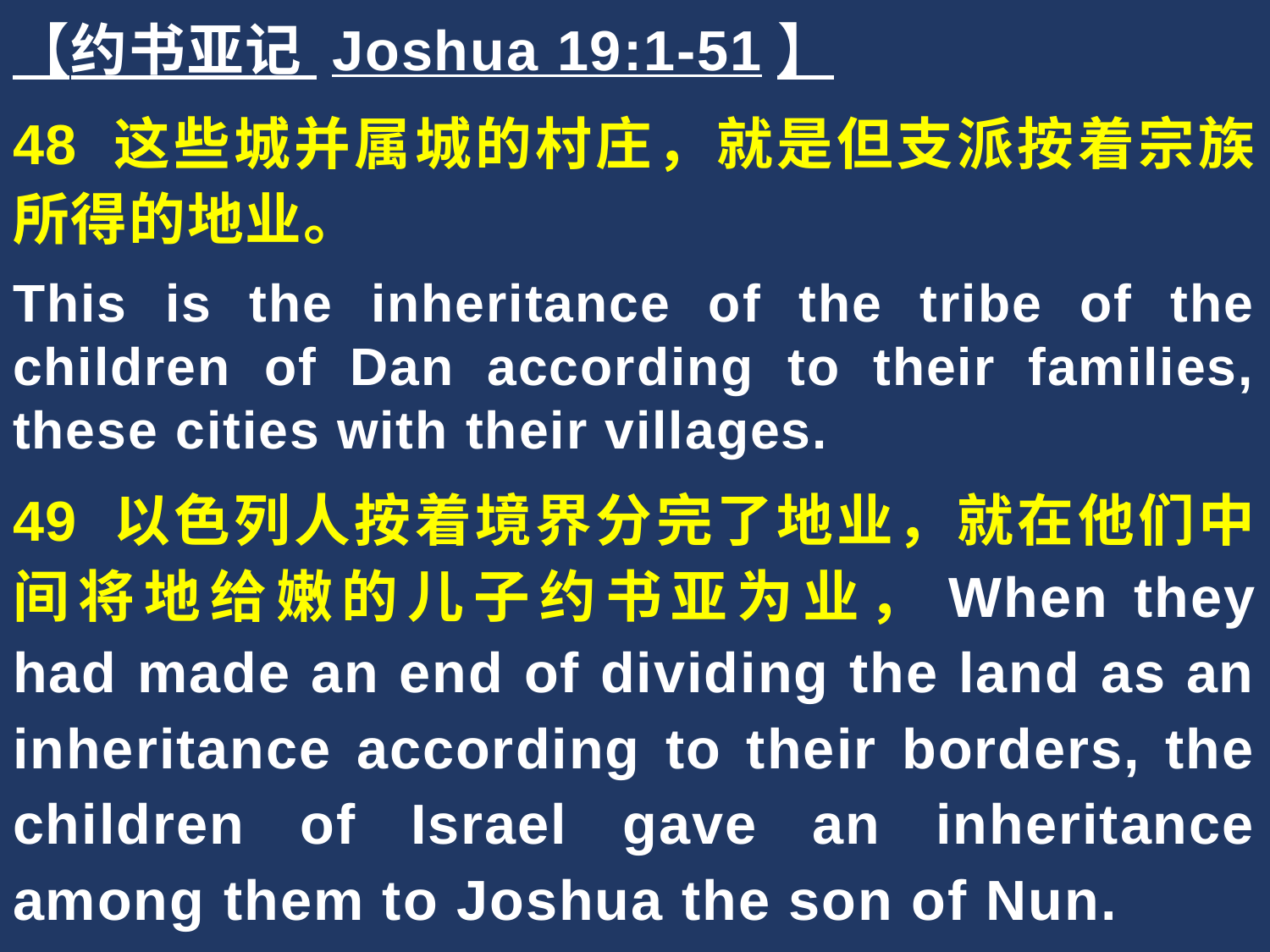

【约书亚记 Joshua 19:1-51】
48 这些城并属城的村庄，就是但支派按着宗族所得的地业。
This is the inheritance of the tribe of the children of Dan according to their families, these cities with their villages.
49 以色列人按着境界分完了地业，就在他们中间将地给嫩的儿子约书亚为业，When they had made an end of dividing the land as an inheritance according to their borders, the children of Israel gave an inheritance among them to Joshua the son of Nun.